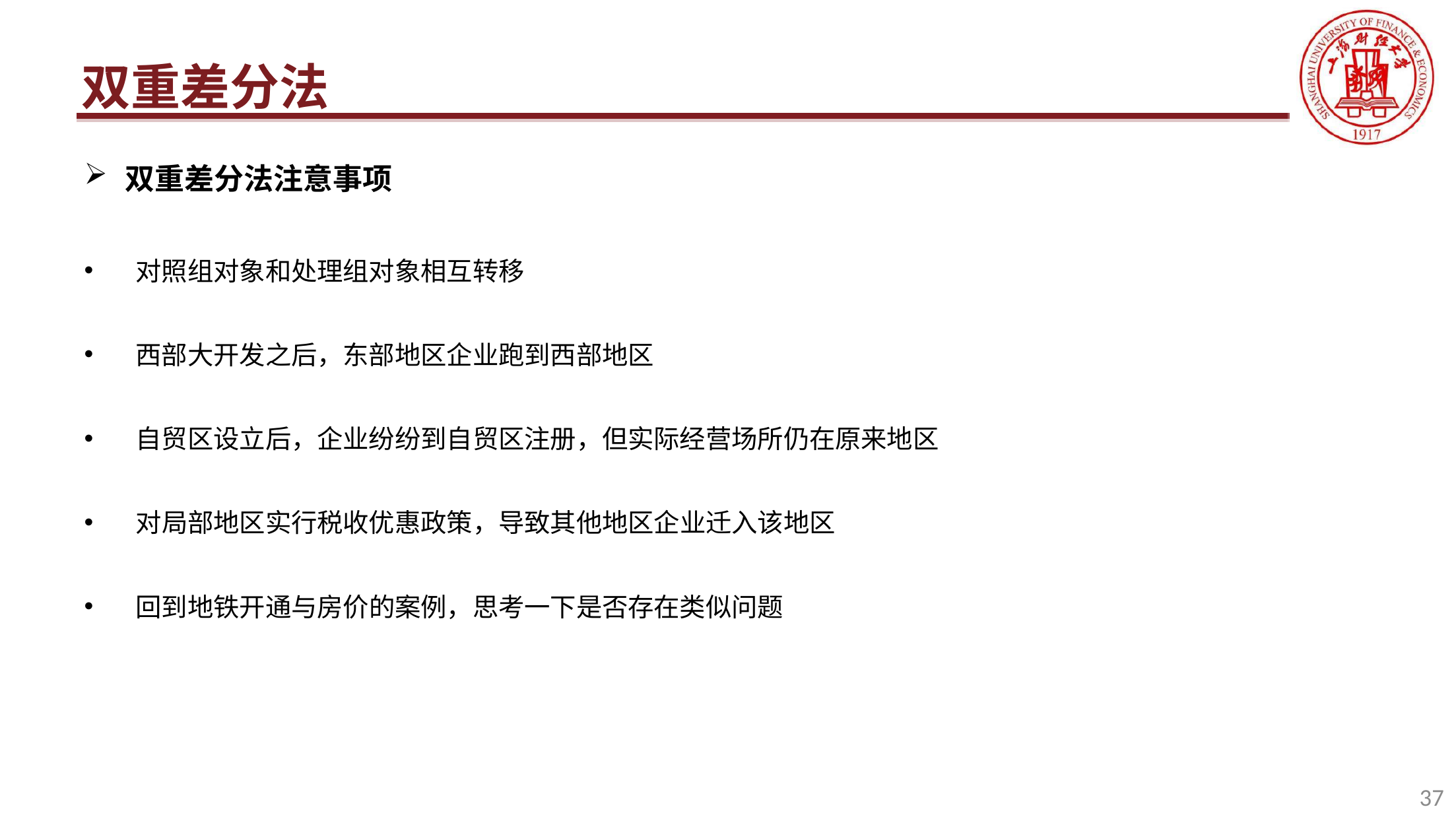

双重差分法
双重差分法注意事项

对照组对象和处理组对象相互转移

西部大开发之后，东部地区企业跑到西部地区

自贸区设立后，企业纷纷到自贸区注册，但实际经营场所仍在原来地区

对局部地区实行税收优惠政策，导致其他地区企业迁入该地区

回到地铁开通与房价的案例，思考一下是否存在类似问题

37